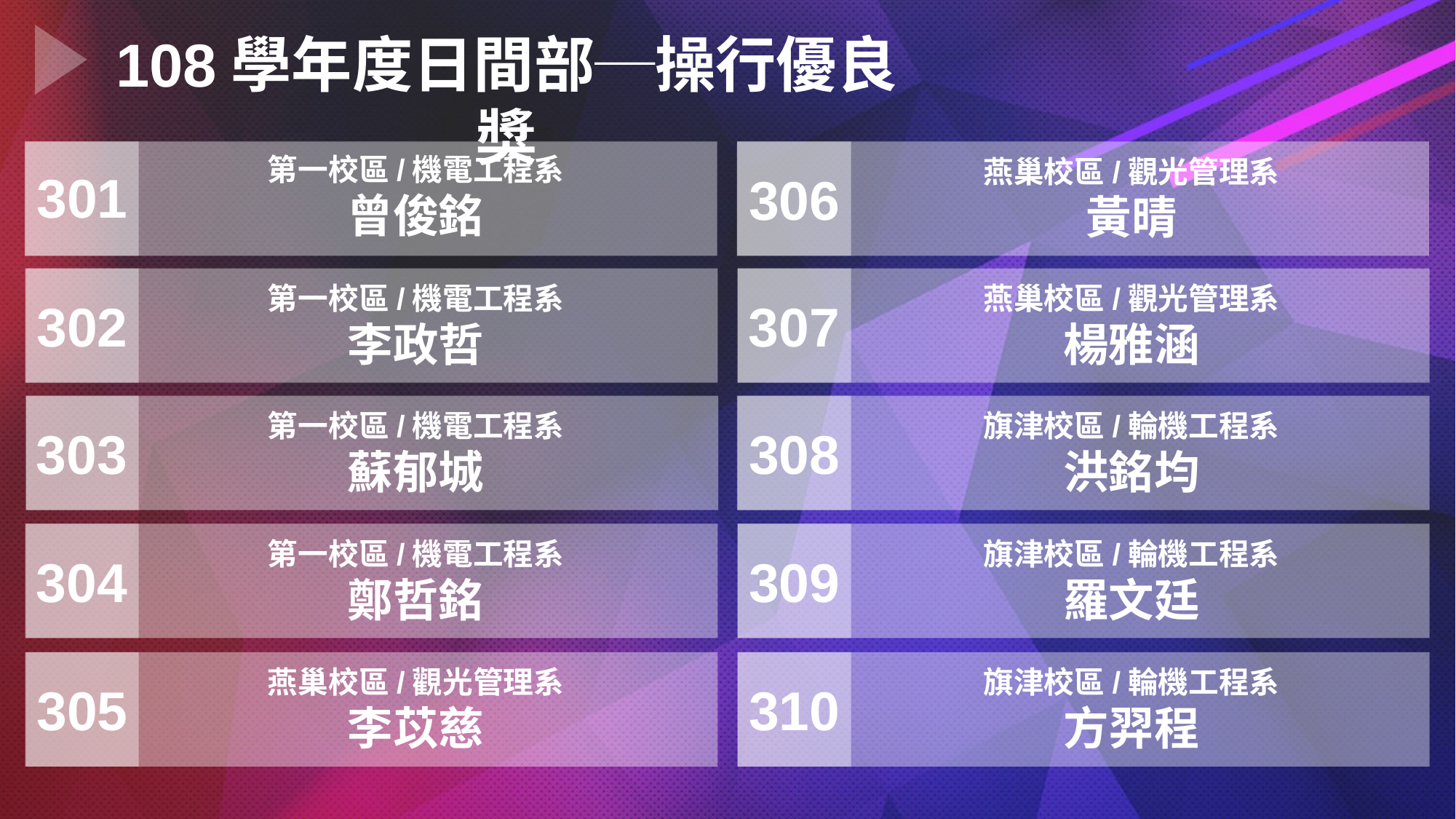

108學年度日間部─操行優良獎

第一校區/機電工程系
曾俊銘
燕巢校區/觀光管理系
黃晴
301
306

第一校區/機電工程系
李政哲
燕巢校區/觀光管理系
楊雅涵
307
302

第一校區/機電工程系
蘇郁城
旗津校區/輪機工程系
洪銘均
308
303

第一校區/機電工程系
鄭哲銘
旗津校區/輪機工程系
羅文廷
304
309

燕巢校區/觀光管理系
李苡慈
旗津校區/輪機工程系
方羿程
305
310